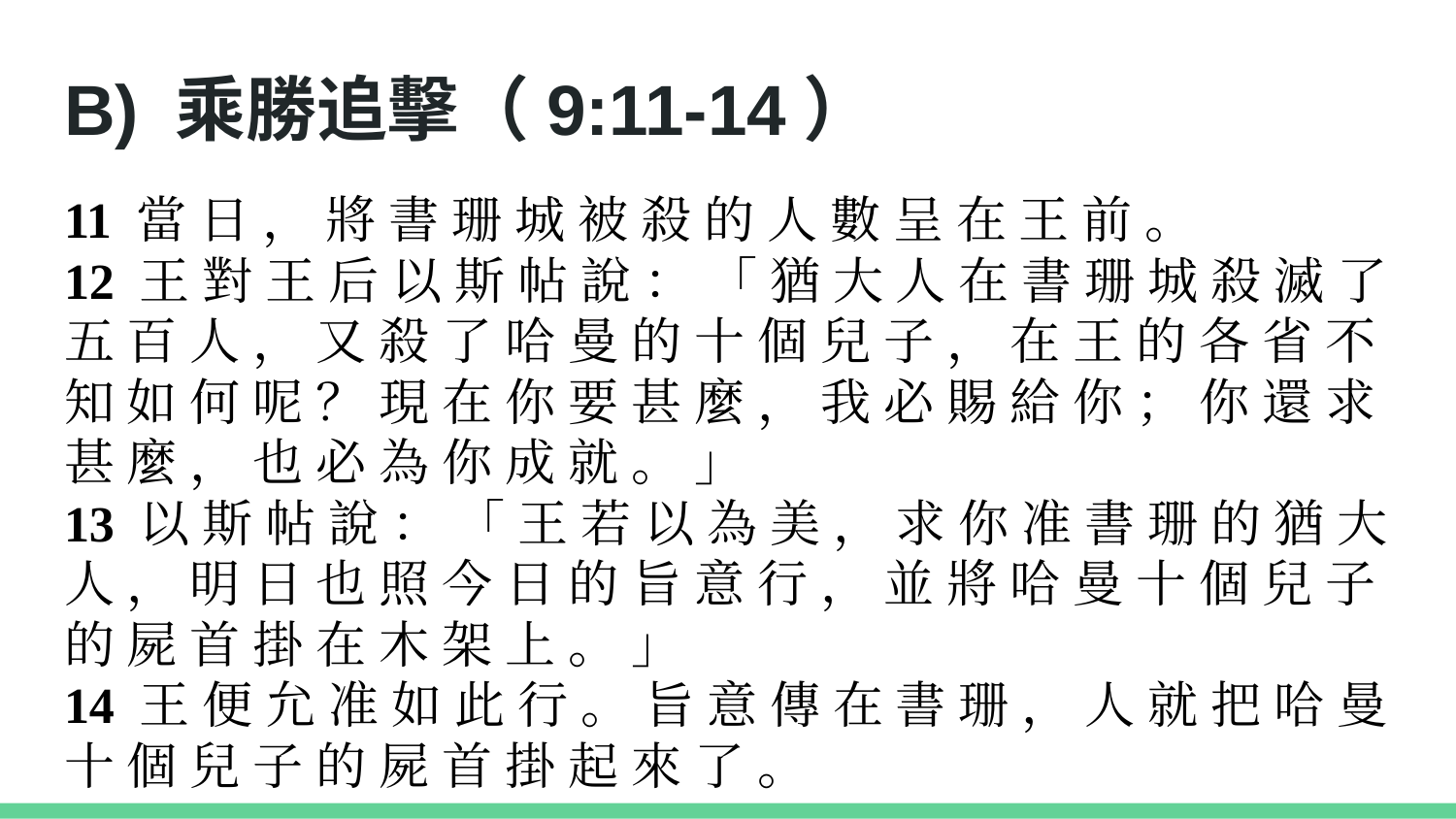

# B) 乘勝追擊（9:11-14）
11 當 日 ， 將 書 珊 城 被 殺 的 人 數 呈 在 王 前 。
12 王 對 王 后 以 斯 帖 說 ： 「 猶 大 人 在 書 珊 城 殺 滅 了 五 百 人 ， 又 殺 了 哈 曼 的 十 個 兒 子 ， 在 王 的 各 省 不 知 如 何 呢 ？ 現 在 你 要 甚 麼 ， 我 必 賜 給 你 ； 你 還 求 甚 麼 ， 也 必 為 你 成 就 。 」
13 以 斯 帖 說 ： 「 王 若 以 為 美 ， 求 你 准 書 珊 的 猶 大 人 ， 明 日 也 照 今 日 的 旨 意 行 ， 並 將 哈 曼 十 個 兒 子 的 屍 首 掛 在 木 架 上 。 」
14 王 便 允 准 如 此 行 。 旨 意 傳 在 書 珊 ， 人 就 把 哈 曼 十 個 兒 子 的 屍 首 掛 起 來 了 。